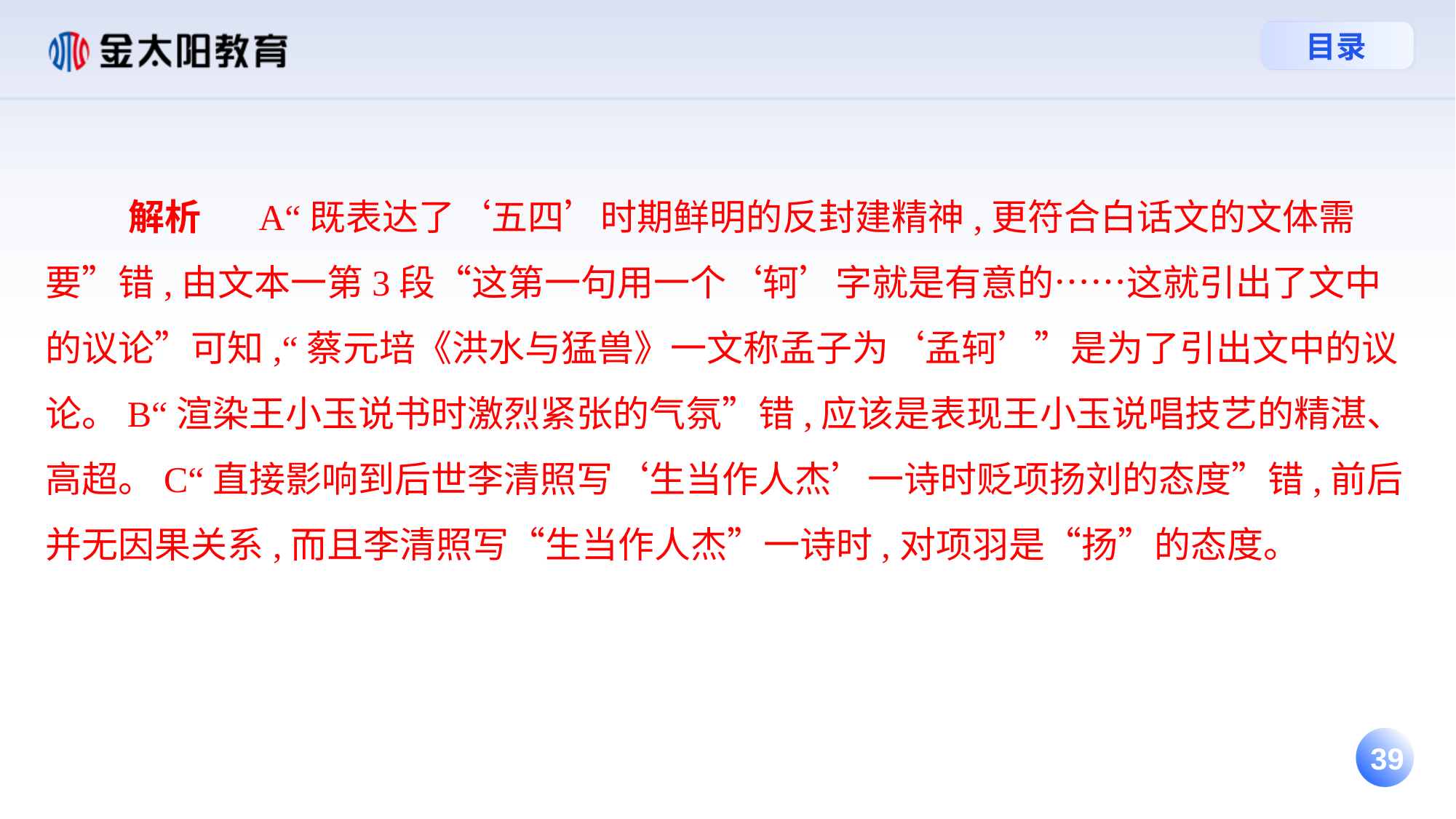

解析      A“既表达了‘五四’时期鲜明的反封建精神,更符合白话文的文体需要”错,由文本一第3段“这第一句用一个‘轲’字就是有意的……这就引出了文中的议论”可知,“蔡元培《洪水与猛兽》一文称孟子为‘孟轲’”是为了引出文中的议论。B“渲染王小玉说书时激烈紧张的气氛”错,应该是表现王小玉说唱技艺的精湛、高超。C“直接影响到后世李清照写‘生当作人杰’一诗时贬项扬刘的态度”错,前后并无因果关系,而且李清照写“生当作人杰”一诗时,对项羽是“扬”的态度。